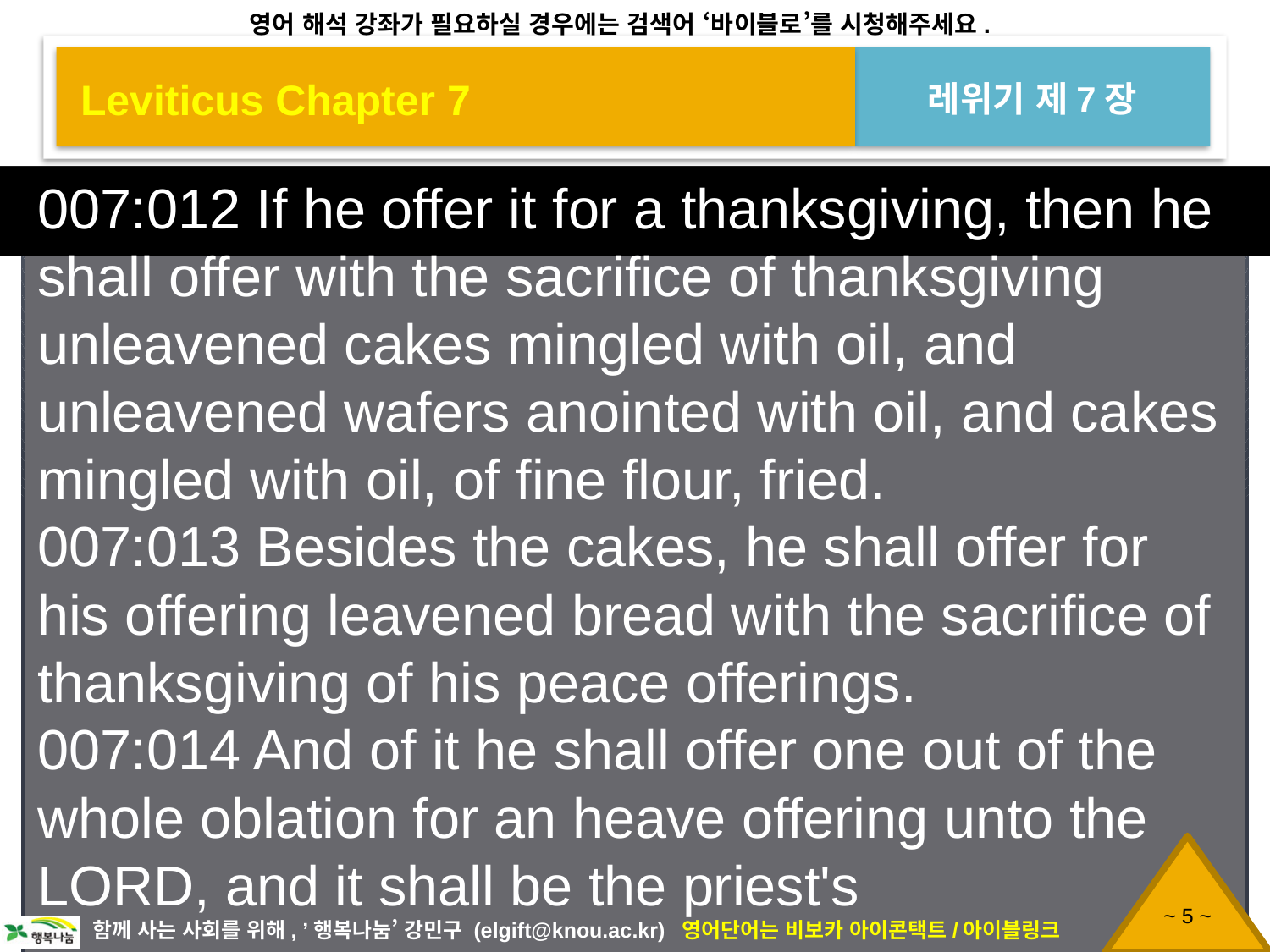

Leviticus Chapter 7
레위기 제7장
007:012 If he offer it for a thanksgiving, then he shall offer with the sacrifice of thanksgiving unleavened cakes mingled with oil, and unleavened wafers anointed with oil, and cakes mingled with oil, of fine flour, fried.
007:013 Besides the cakes, he shall offer for his offering leavened bread with the sacrifice of thanksgiving of his peace offerings.
007:014 And of it he shall offer one out of the whole oblation for an heave offering unto the LORD, and it shall be the priest's